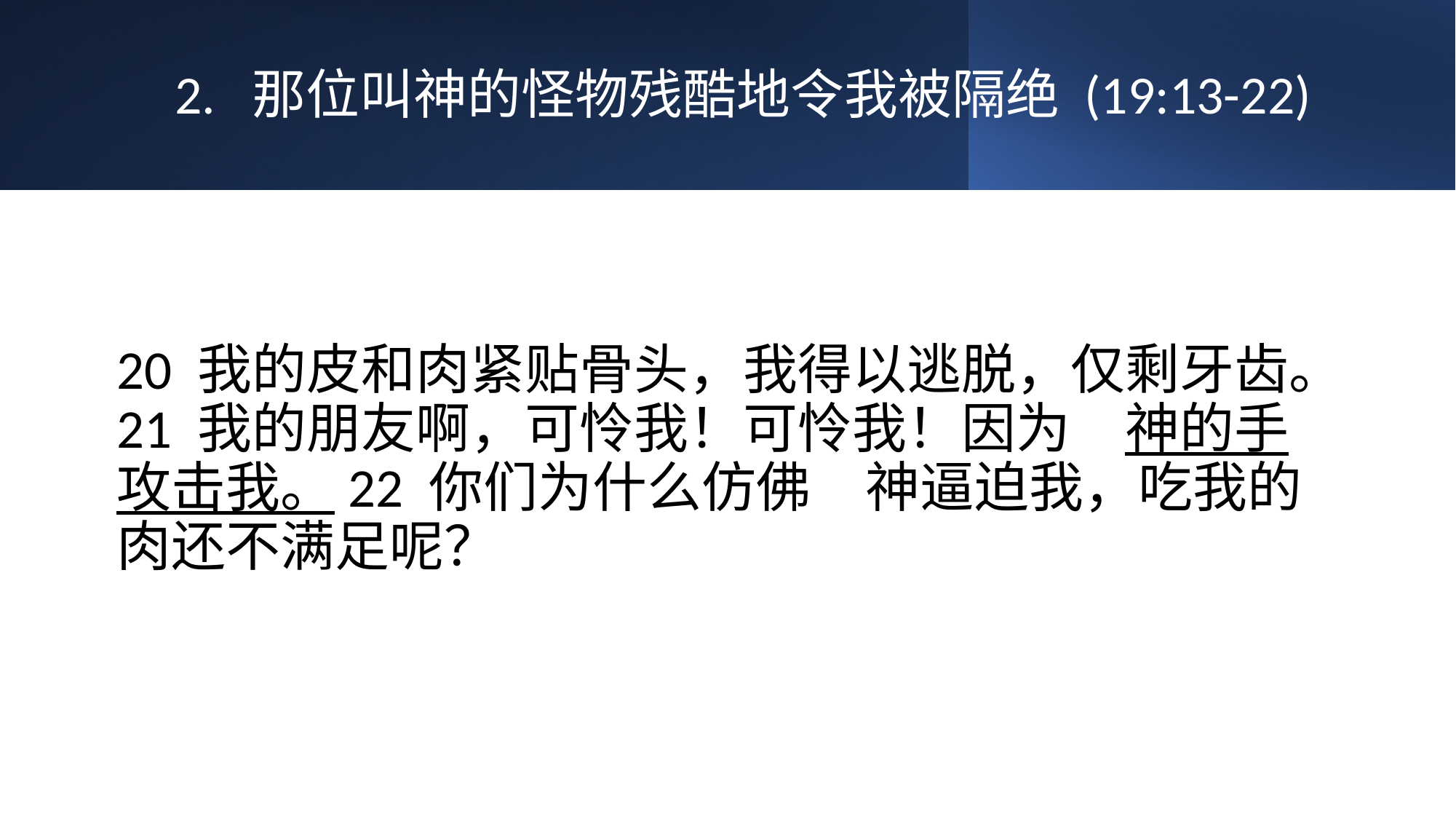

# 2.  那位叫神的怪物残酷地令我被隔绝 (19:13-22)
20 我的皮和肉紧贴骨头，我得以逃脱，仅剩牙齿。21 我的朋友啊，可怜我！可怜我！因为　神的手攻击我。22 你们为什么仿佛　神逼迫我，吃我的肉还不满足呢？